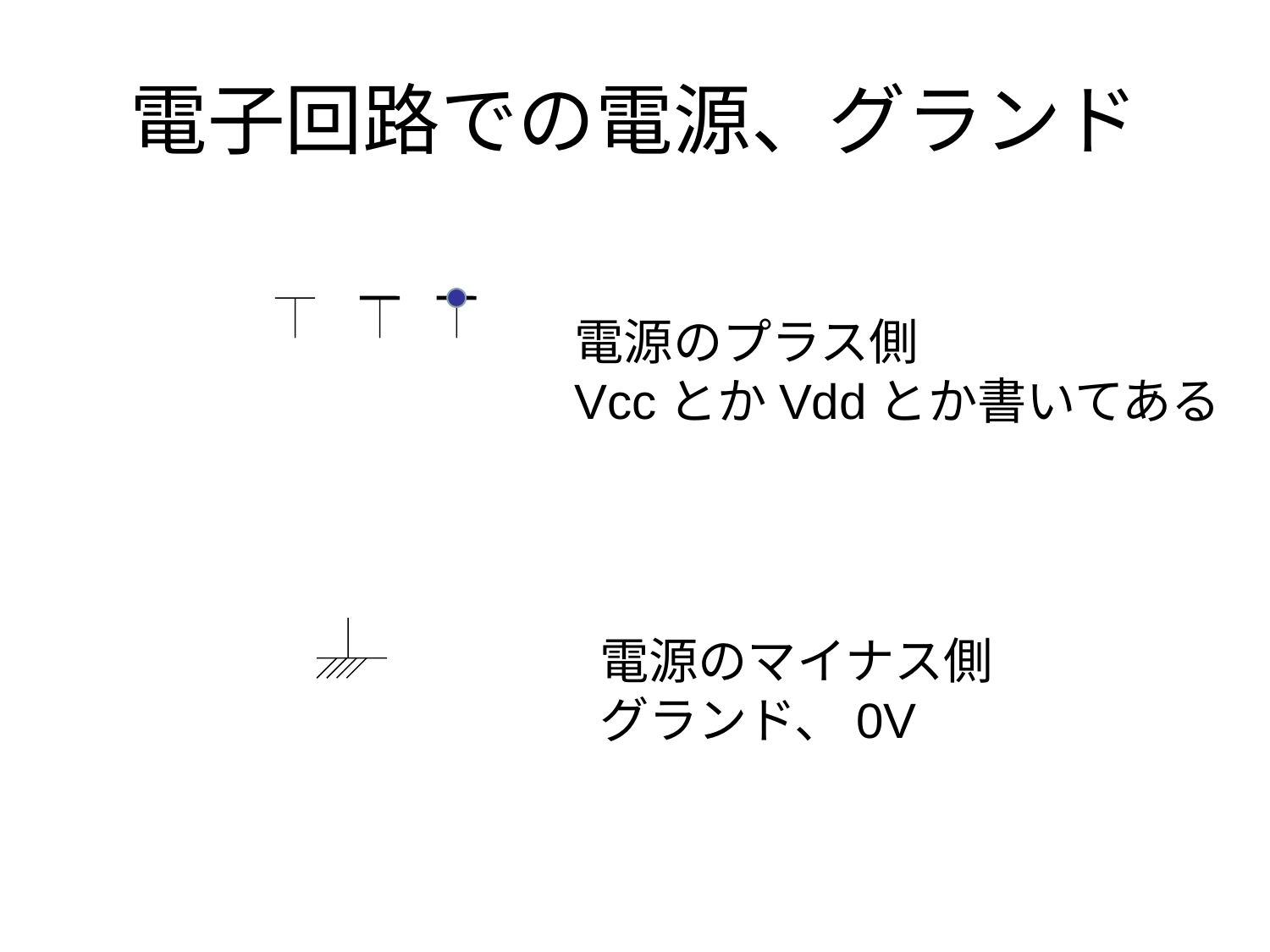

# 電子回路での電源、グランド

電源のプラス側
VccとかVddとか書いてある

電源のマイナス側
グランド、0V